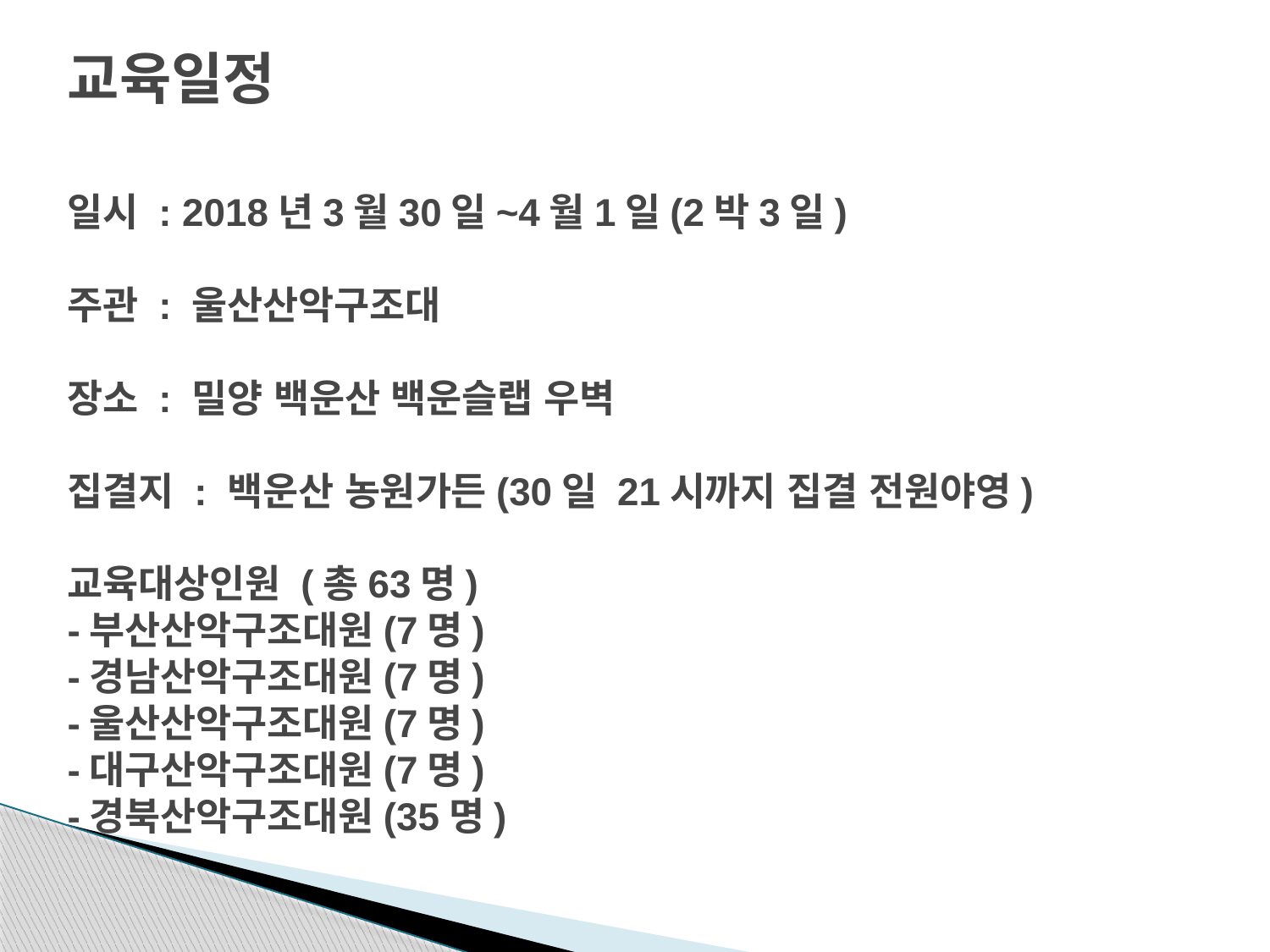

# 교육일정 일시 : 2018년3월30일~4월1일(2박3일) 주관 : 울산산악구조대 장소 : 밀양 백운산 백운슬랩 우벽 집결지 : 백운산 농원가든(30일 21시까지 집결 전원야영) 교육대상인원 (총63명) -부산산악구조대원(7명) -경남산악구조대원(7명) -울산산악구조대원(7명) -대구산악구조대원(7명) -경북산악구조대원(35명)